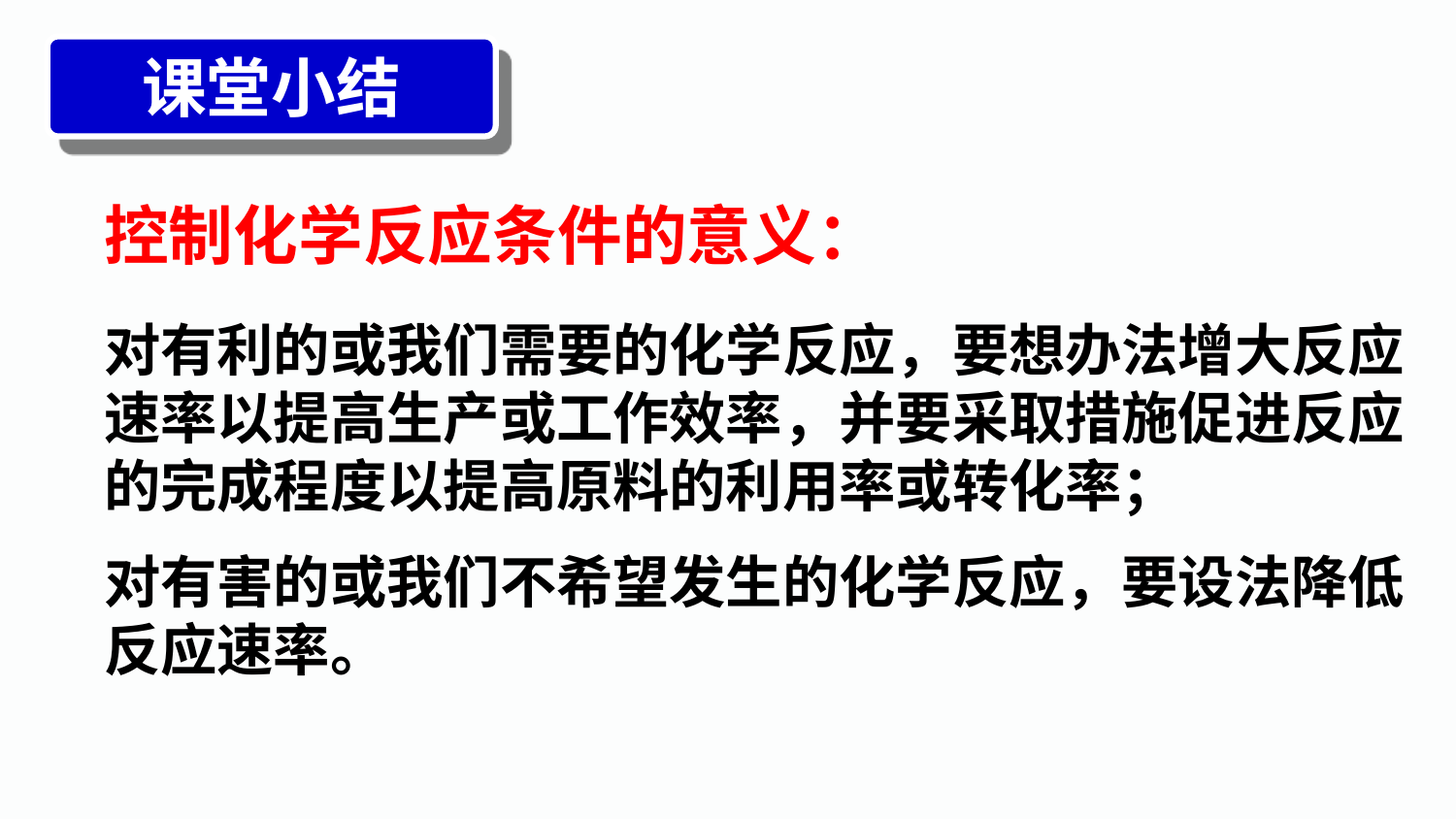

课堂小结
控制化学反应条件的意义：
对有利的或我们需要的化学反应，要想办法增大反应速率以提高生产或工作效率，并要采取措施促进反应的完成程度以提高原料的利用率或转化率；
对有害的或我们不希望发生的化学反应，要设法降低反应速率。